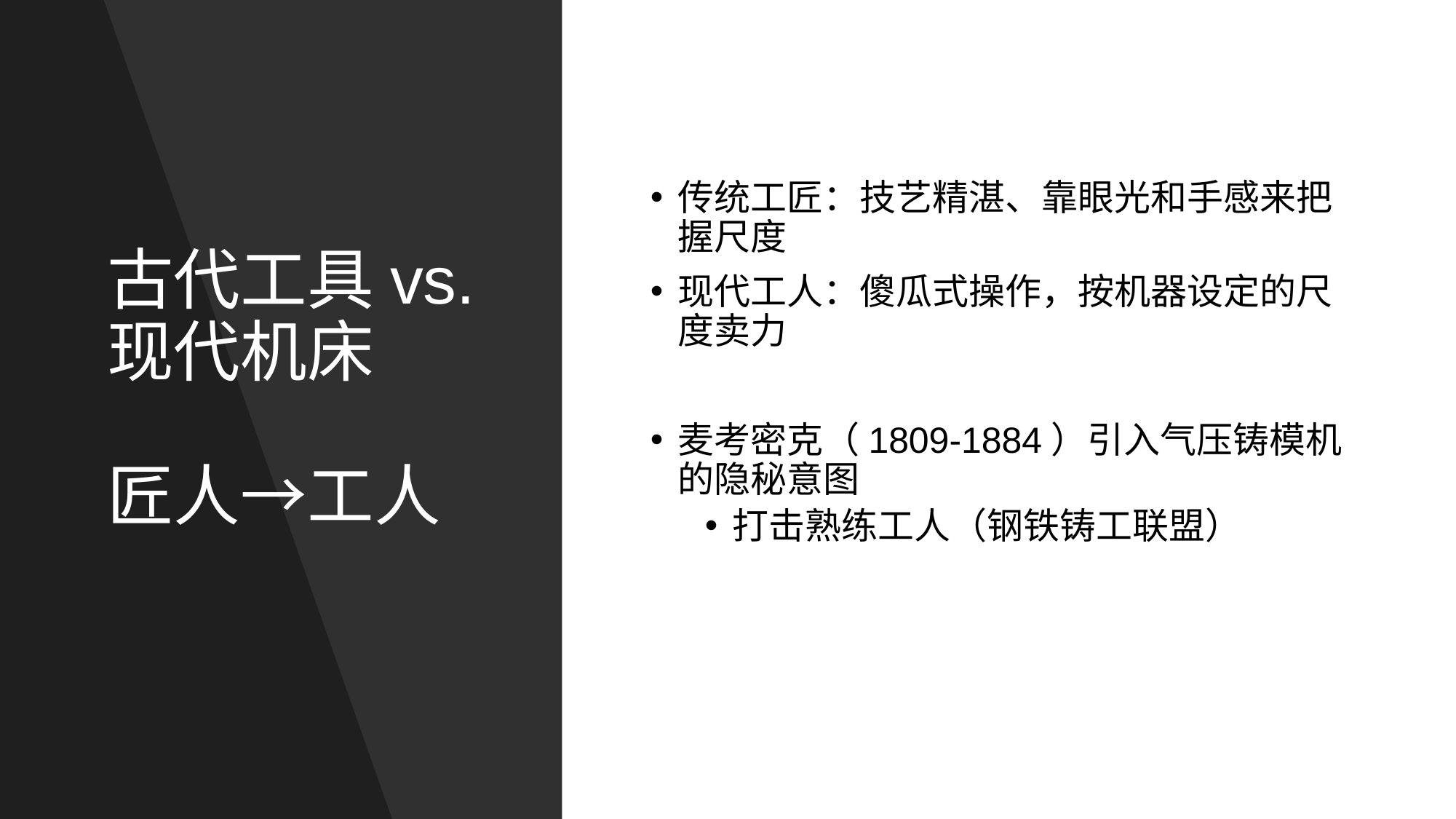

# 古代工具vs.现代机床 匠人→工人
传统工匠：技艺精湛、靠眼光和手感来把握尺度
现代工人：傻瓜式操作，按机器设定的尺度卖力

麦考密克（1809-1884）引入气压铸模机的隐秘意图
打击熟练工人（钢铁铸工联盟）